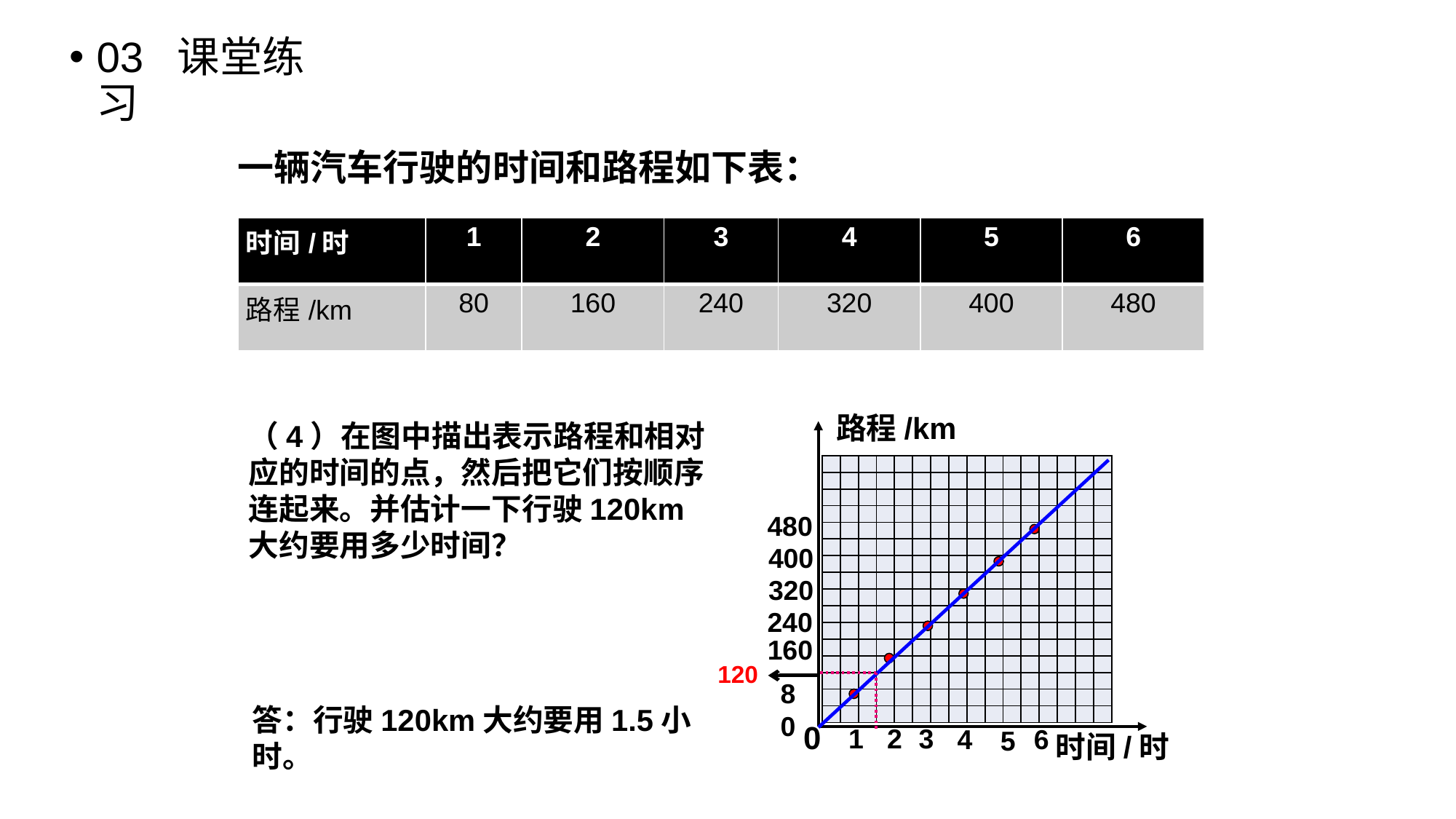

03  课堂练习
一辆汽车行驶的时间和路程如下表：
| 时间/时 | 1 | 2 | 3 | 4 | 5 | 6 |
| --- | --- | --- | --- | --- | --- | --- |
| 路程/km | 80 | 160 | 240 | 320 | 400 | 480 |
路程/km
（4）在图中描出表示路程和相对应的时间的点，然后把它们按顺序连起来。并估计一下行驶120km大约要用多少时间？
|  |  |  |  |  |  |  |  |  |  |  |  |  |  |  |  |
| --- | --- | --- | --- | --- | --- | --- | --- | --- | --- | --- | --- | --- | --- | --- | --- |
|  |  |  |  |  |  |  |  |  |  |  |  |  |  |  |  |
|  |  |  |  |  |  |  |  |  |  |  |  |  |  |  |  |
|  |  |  |  |  |  |  |  |  |  |  |  |  |  |  |  |
|  |  |  |  |  |  |  |  |  |  |  |  |  |  |  |  |
|  |  |  |  |  |  |  |  |  |  |  |  |  |  |  |  |
|  |  |  |  |  |  |  |  |  |  |  |  |  |  |  |  |
|  |  |  |  |  |  |  |  |  |  |  |  |  |  |  |  |
|  |  |  |  |  |  |  |  |  |  |  |  |  |  |  |  |
|  |  |  |  |  |  |  |  |  |  |  |  |  |  |  |  |
|  |  |  |  |  |  |  |  |  |  |  |  |  |  |  |  |
|  |  |  |  |  |  |  |  |  |  |  |  |  |  |  |  |
|  |  |  |  |  |  |  |  |  |  |  |  |  |  |  |  |
|  |  |  |  |  |  |  |  |  |  |  |  |  |  |  |  |
|  |  |  |  |  |  |  |  |  |  |  |  |  |  |  |  |
|  |  |  |  |  |  |  |  |  |  |  |  |  |  |  |  |
480

400

320

240

160
120

80

答：行驶120km大约要用1.5小时。
0
1
2
3
4
6
5
时间/时